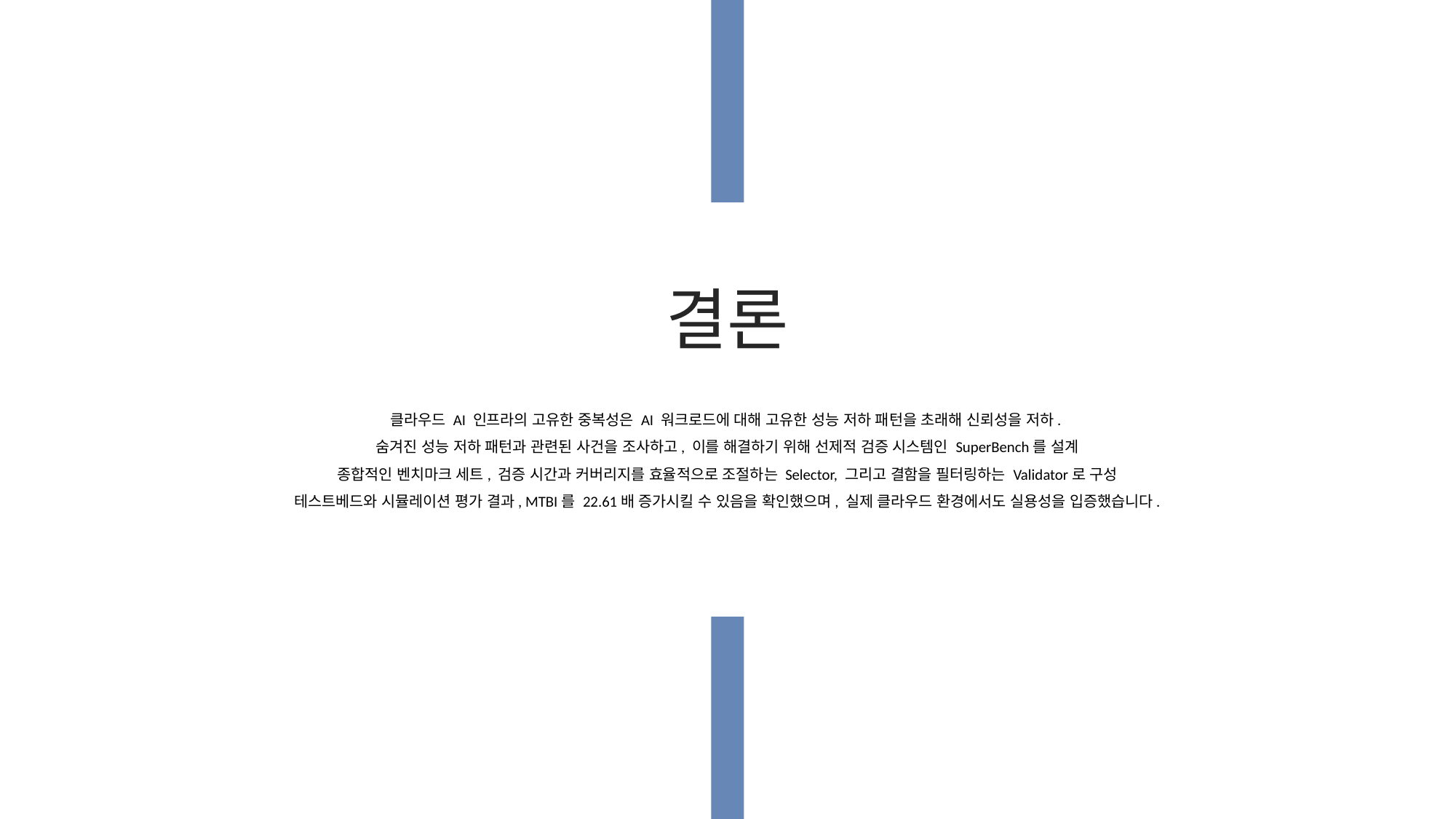

결론
클라우드 AI 인프라의 고유한 중복성은 AI 워크로드에 대해 고유한 성능 저하 패턴을 초래해 신뢰성을 저하.
숨겨진 성능 저하 패턴과 관련된 사건을 조사하고, 이를 해결하기 위해 선제적 검증 시스템인 SuperBench를 설계
종합적인 벤치마크 세트, 검증 시간과 커버리지를 효율적으로 조절하는 Selector, 그리고 결함을 필터링하는 Validator로 구성
테스트베드와 시뮬레이션 평가 결과, MTBI를 22.61배 증가시킬 수 있음을 확인했으며, 실제 클라우드 환경에서도 실용성을 입증했습니다.